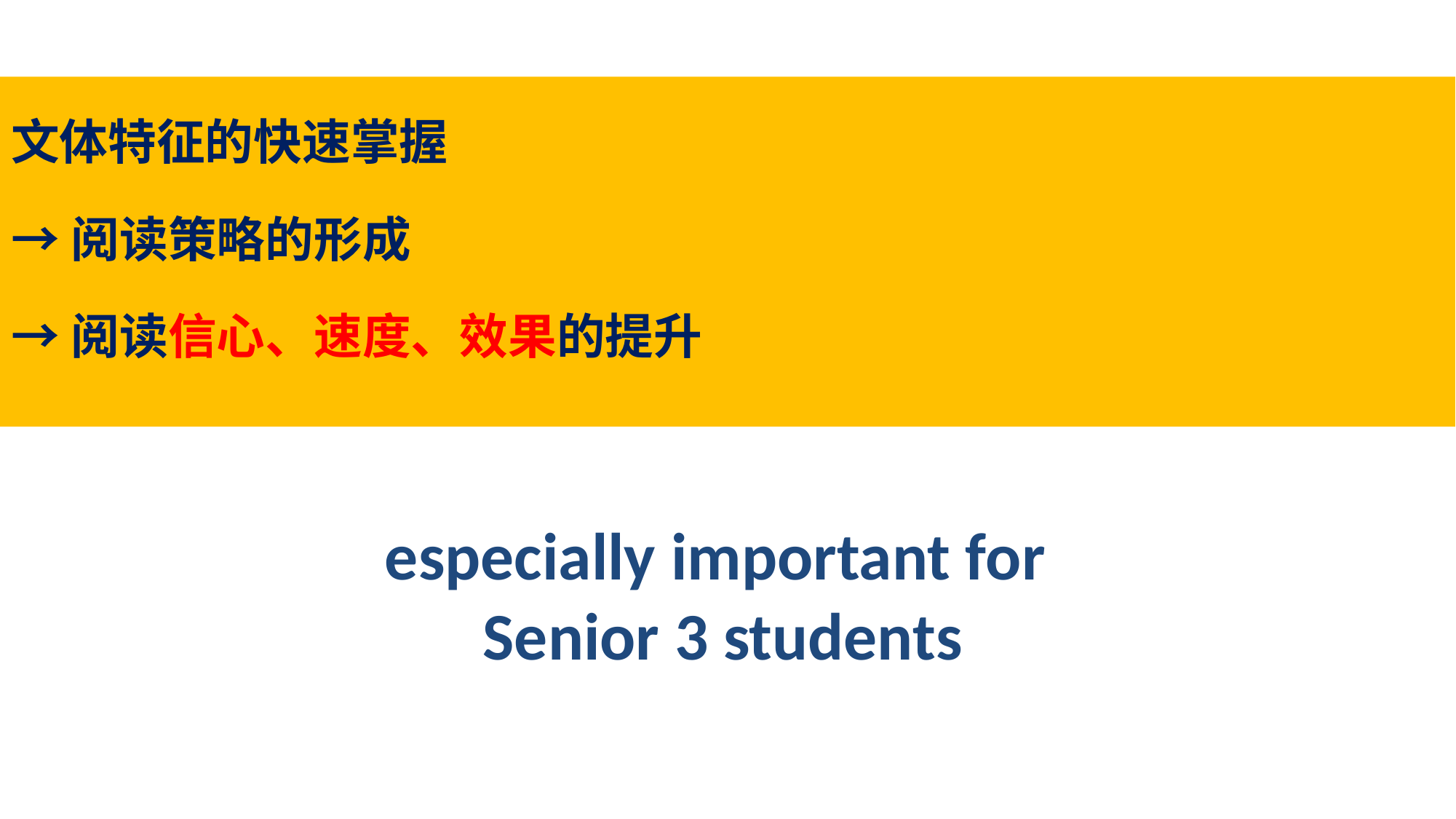

文体特征的快速掌握
→阅读策略的形成
→阅读信心、速度、效果的提升
especially important for
Senior 3 students